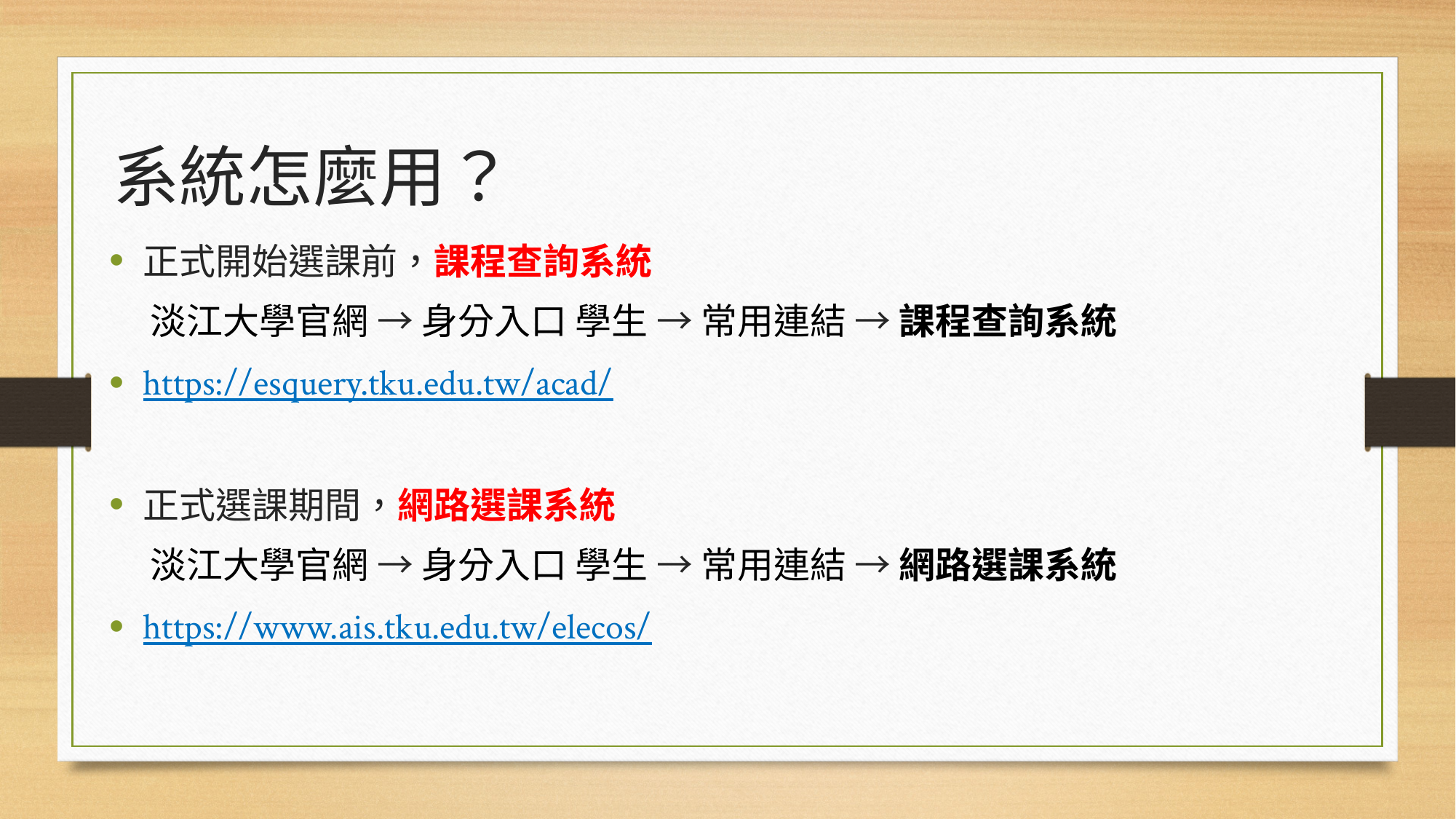

系統怎麼用？
正式開始選課前，課程查詢系統
    淡江大學官網 → 身分入口 學生 → 常用連結 → 課程查詢系統
https://esquery.tku.edu.tw/acad/

正式選課期間，網路選課系統
    淡江大學官網 → 身分入口 學生 → 常用連結 → 網路選課系統
https://www.ais.tku.edu.tw/elecos/